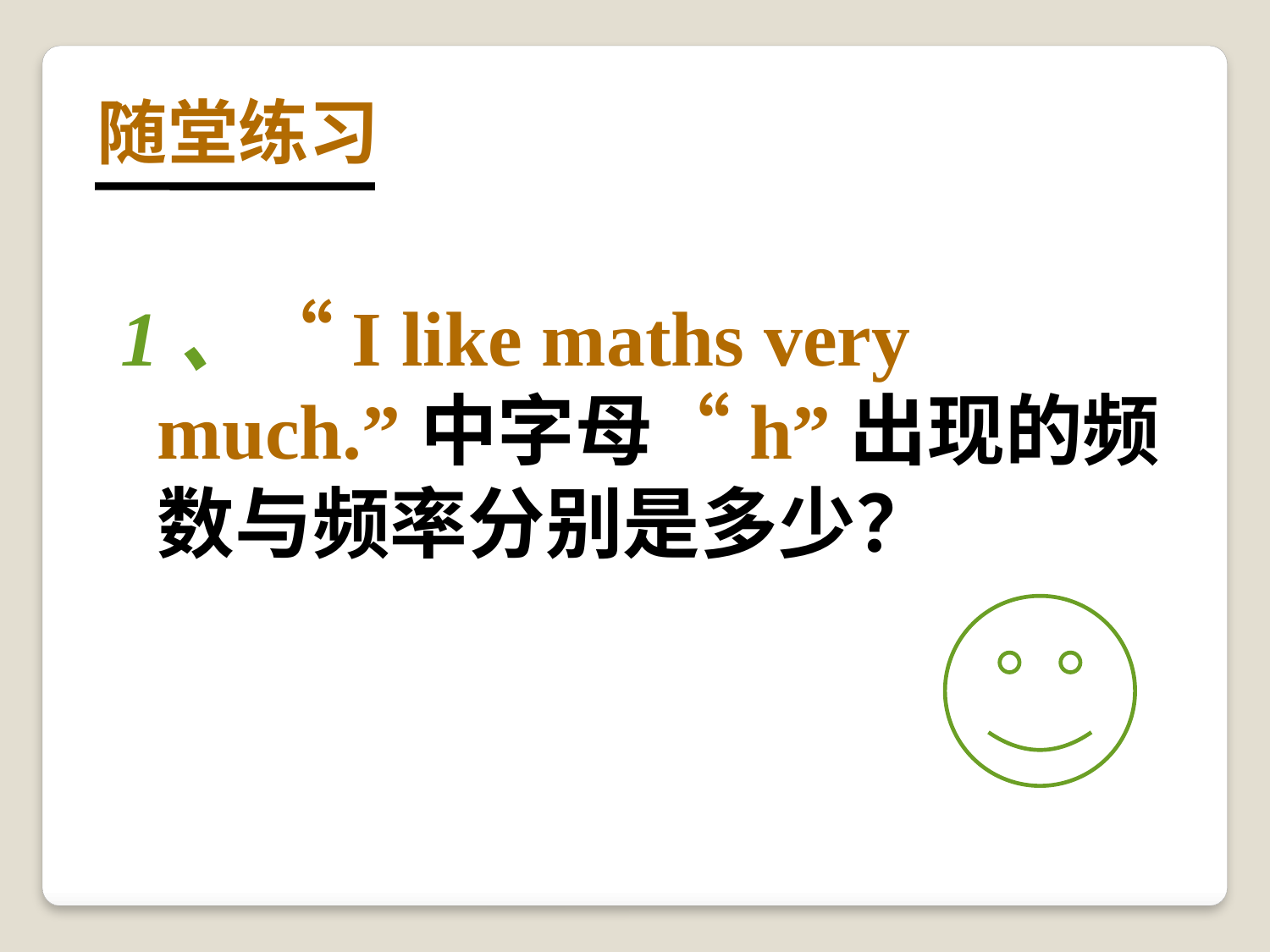

# 随堂练习

1、“I like maths very much.”中字母“h”出现的频数与频率分别是多少？